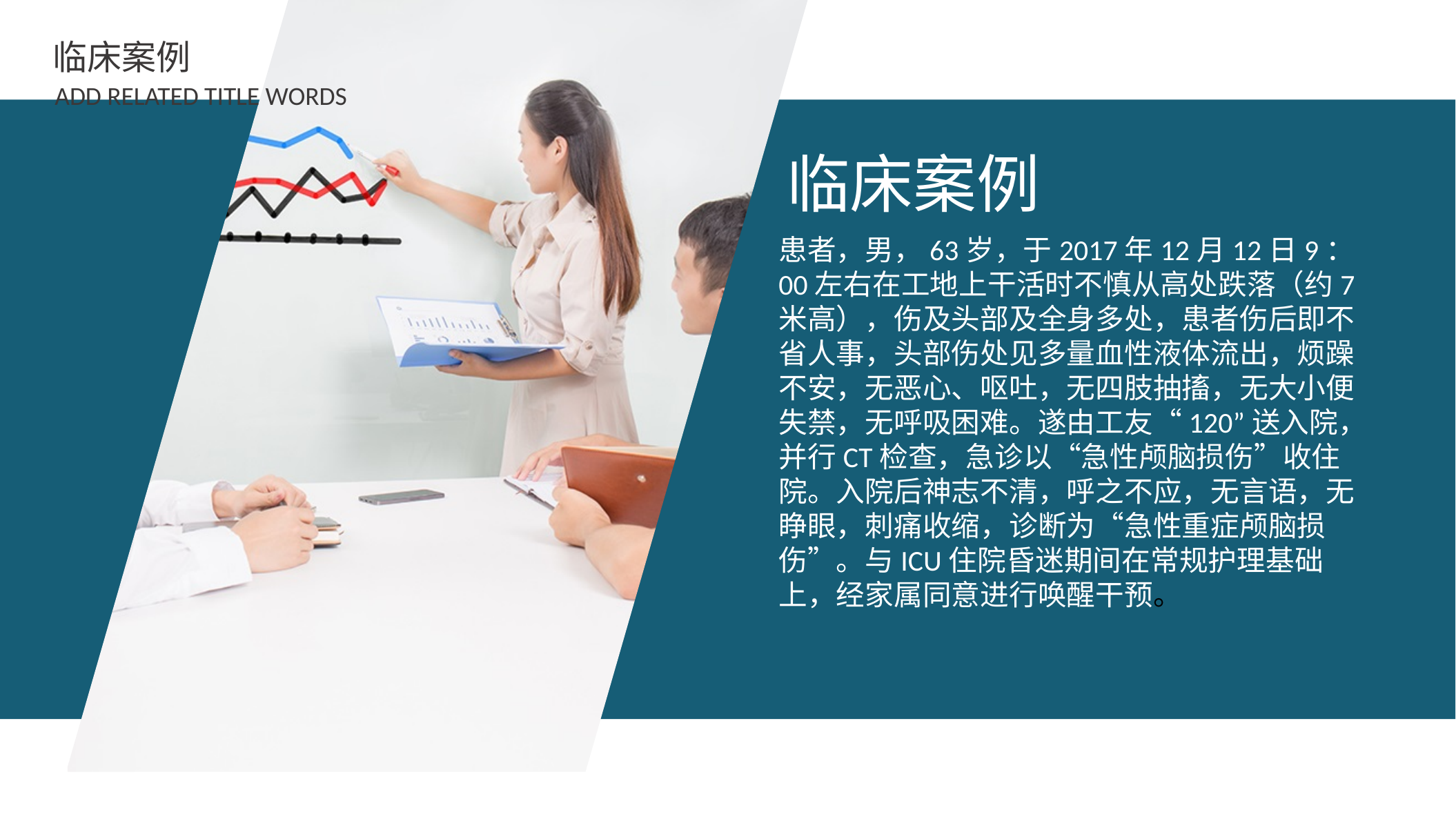

临床案例
ADD RELATED TITLE WORDS

临床案例
患者，男，63岁，于2017年12月12日9：00左右在工地上干活时不慎从高处跌落（约7米高），伤及头部及全身多处，患者伤后即不省人事，头部伤处见多量血性液体流出，烦躁不安，无恶心、呕吐，无四肢抽搐，无大小便失禁，无呼吸困难。遂由工友“120”送入院，并行CT检查，急诊以“急性颅脑损伤”收住院。入院后神志不清，呼之不应，无言语，无睁眼，刺痛收缩，诊断为“急性重症颅脑损伤”。与ICU住院昏迷期间在常规护理基础上，经家属同意进行唤醒干预。